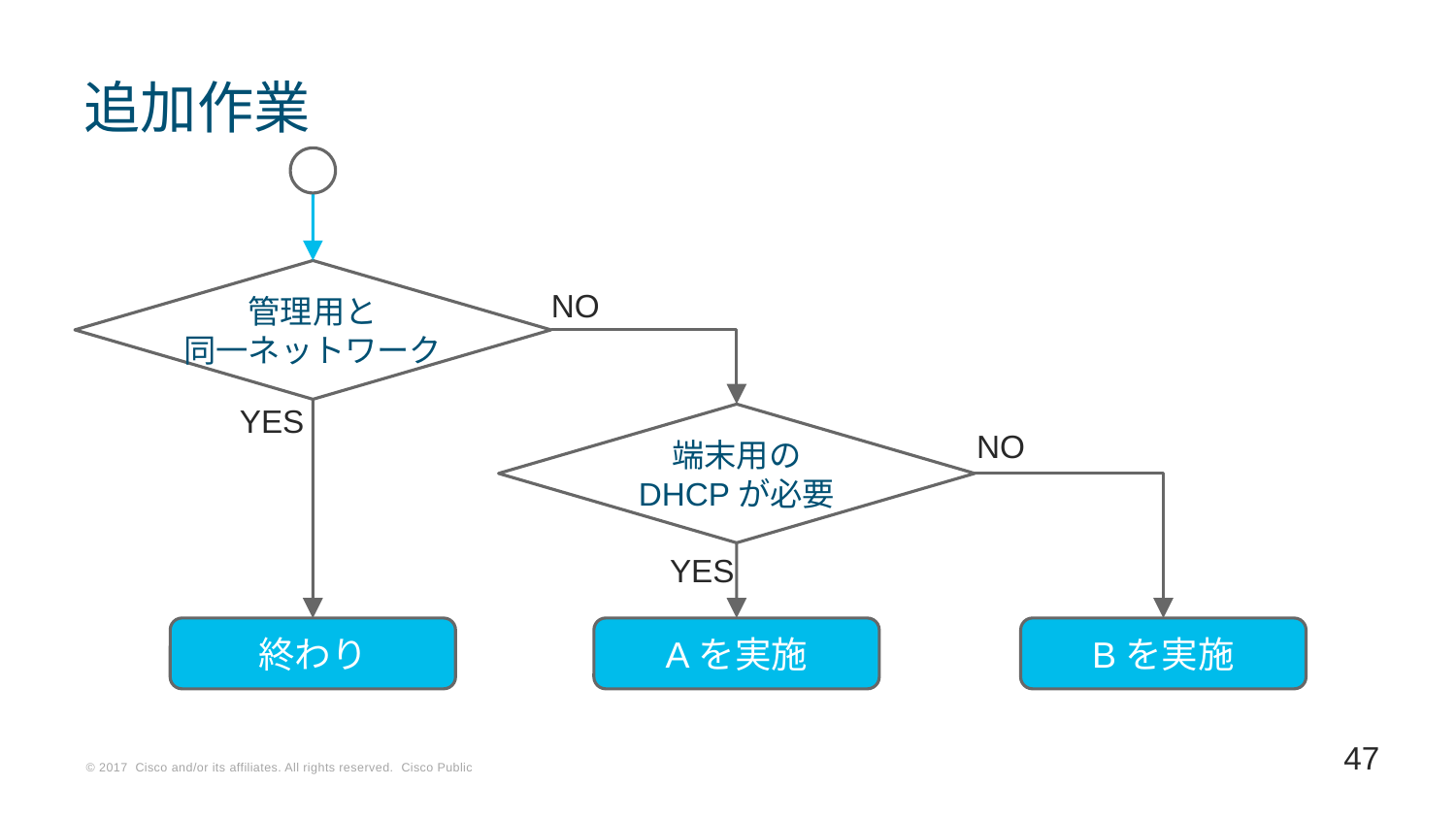

# 追加作業

管理用と
同一ネットワーク
NO
YES
端末用の
DHCPが必要
NO
YES
終わり
Aを実施
Bを実施